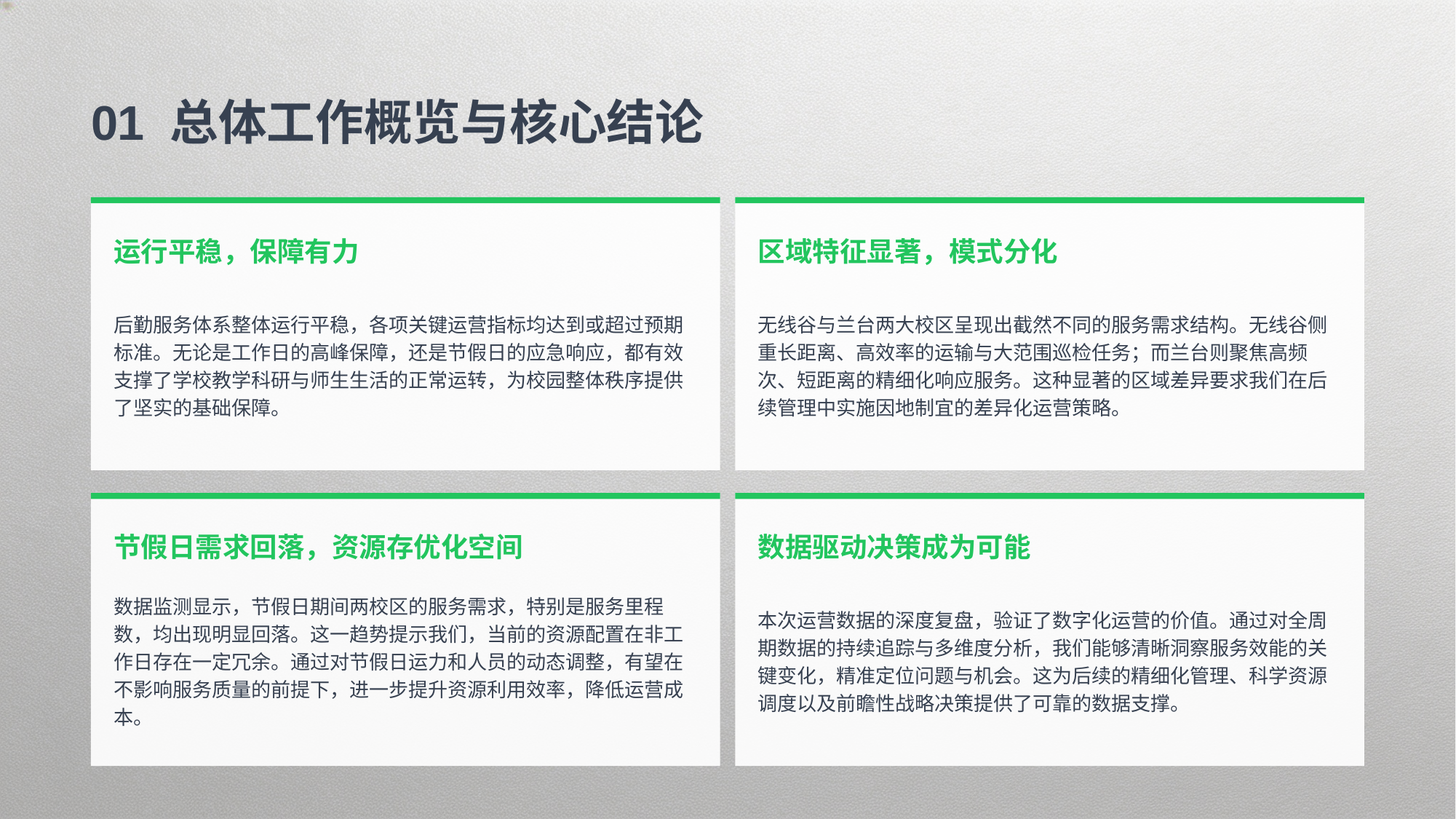

01 总体工作概览与核心结论

运行平稳，保障有力
区域特征显著，模式分化
后勤服务体系整体运行平稳，各项关键运营指标均达到或超过预期标准。无论是工作日的高峰保障，还是节假日的应急响应，都有效支撑了学校教学科研与师生生活的正常运转，为校园整体秩序提供了坚实的基础保障。
无线谷与兰台两大校区呈现出截然不同的服务需求结构。无线谷侧重长距离、高效率的运输与大范围巡检任务；而兰台则聚焦高频次、短距离的精细化响应服务。这种显著的区域差异要求我们在后续管理中实施因地制宜的差异化运营策略。

节假日需求回落，资源存优化空间
数据驱动决策成为可能
数据监测显示，节假日期间两校区的服务需求，特别是服务里程数，均出现明显回落。这一趋势提示我们，当前的资源配置在非工作日存在一定冗余。通过对节假日运力和人员的动态调整，有望在不影响服务质量的前提下，进一步提升资源利用效率，降低运营成本。
本次运营数据的深度复盘，验证了数字化运营的价值。通过对全周期数据的持续追踪与多维度分析，我们能够清晰洞察服务效能的关键变化，精准定位问题与机会。这为后续的精细化管理、科学资源调度以及前瞻性战略决策提供了可靠的数据支撑。